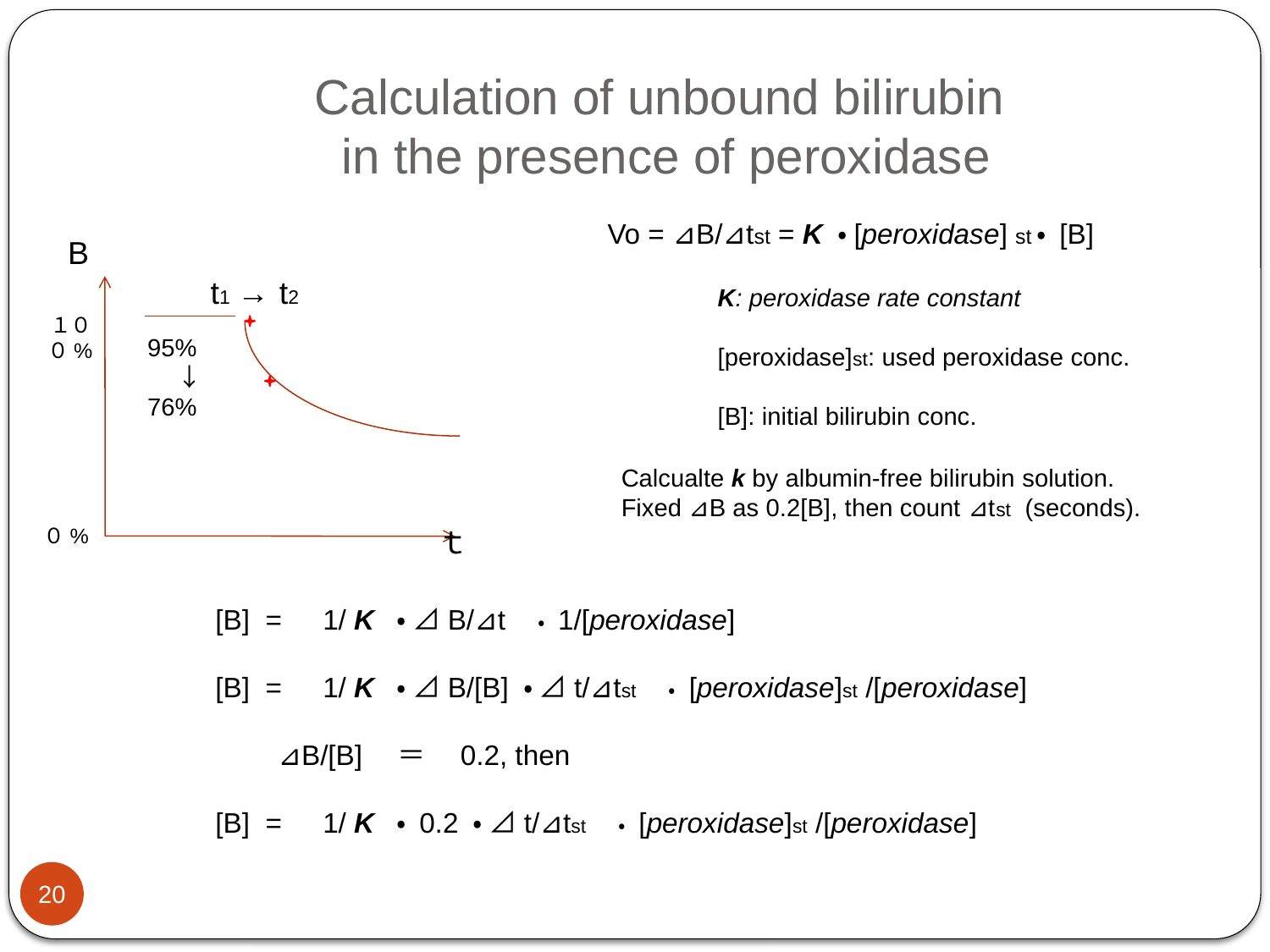

# Calculation of unbound bilirubin in the presence of peroxidase

Vo = ⊿B/⊿tst = K ・[peroxidase] st・ [B]

B
t1
→
t2
K: peroxidase rate constant

[peroxidase]st: used peroxidase conc.

[B]: initial bilirubin conc.
１００%

95%　 ↓  76%

Calcualte k by albumin-free bilirubin solution.
Fixed ⊿B as 0.2[B], then count ⊿tst  (seconds).
０%
ｔ
 [B]  = 　1/ K  ・ ⊿B/⊿t 　・ 1/[peroxidase]

 [B]  = 　1/ K  ・ ⊿B/[B] ・ ⊿t/⊿tst 　・ [peroxidase]st /[peroxidase]

         ⊿B/[B]　＝　0.2, then

 [B]  = 　1/ K  ・ 0.2 ・ ⊿t/⊿tst 　・ [peroxidase]st /[peroxidase]

20